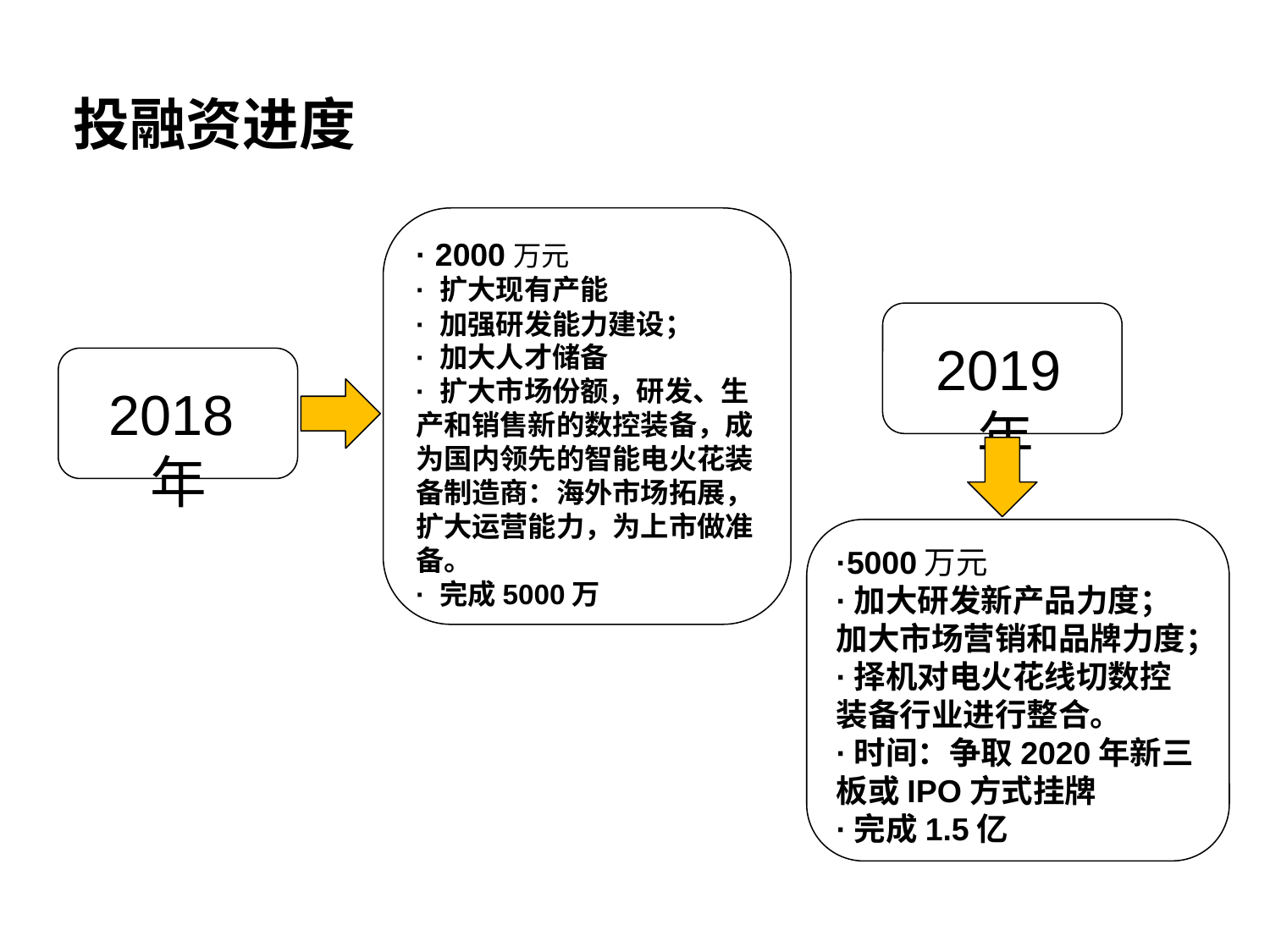

投融资进度
· 2000万元
· 扩大现有产能
· 加强研发能力建设；
· 加大人才储备
· 扩大市场份额，研发、生产和销售新的数控装备，成为国内领先的智能电火花装备制造商：海外市场拓展，扩大运营能力，为上市做准备。
· 完成5000万

2019年

2018年

·5000万元
·加大研发新产品力度；加大市场营销和品牌力度；
·择机对电火花线切数控装备行业进行整合。
·时间：争取2020年新三板或IPO方式挂牌
·完成1.5亿